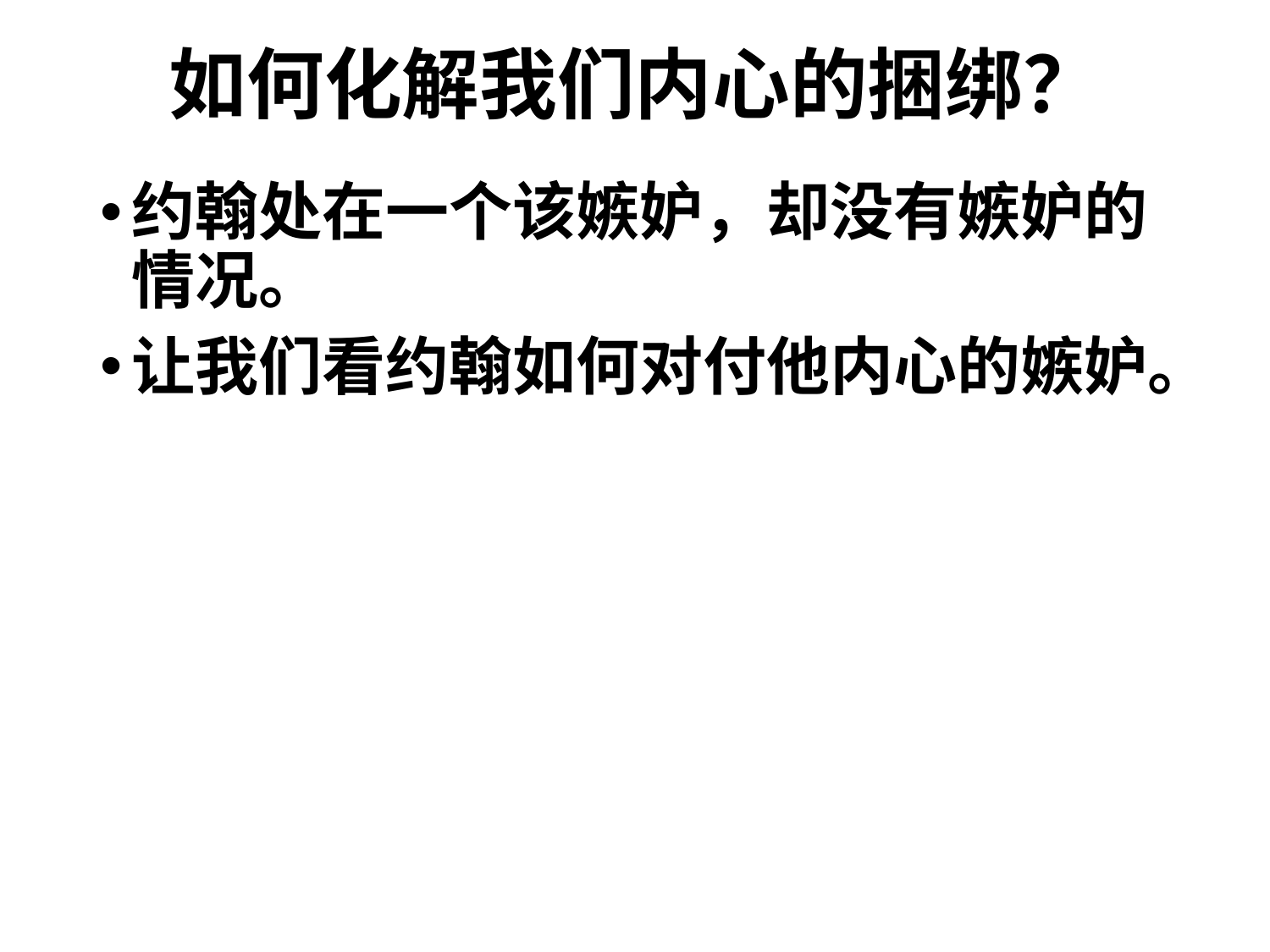

# 如何化解我们内心的捆绑？
约翰处在一个该嫉妒，却没有嫉妒的情况。
让我们看约翰如何对付他内心的嫉妒。